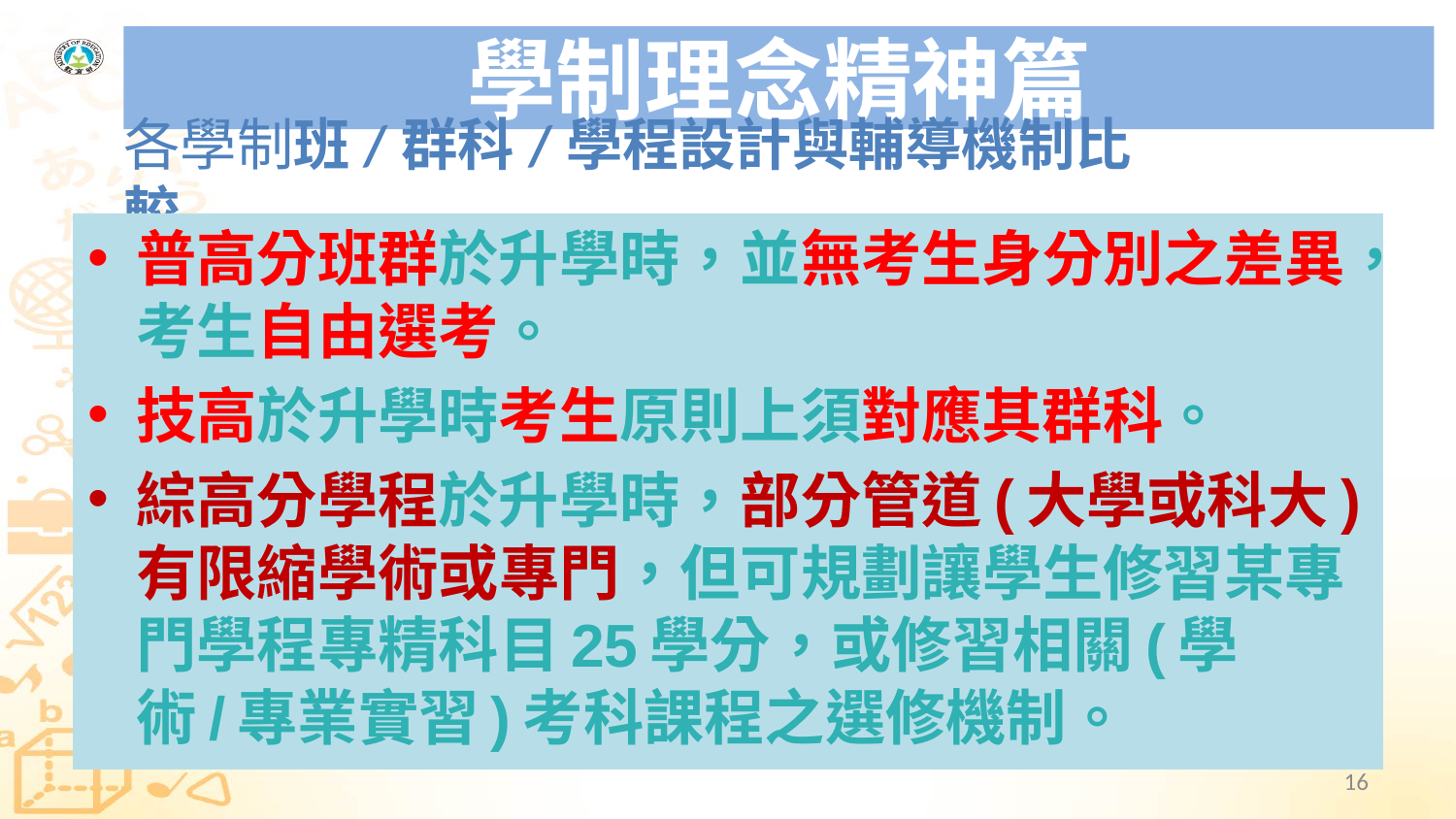

# 學制理念精神篇
各學制班/群科/學程設計與輔導機制比較
普高分班群於升學時，並無考生身分別之差異，考生自由選考。
技高於升學時考生原則上須對應其群科。
綜高分學程於升學時，部分管道(大學或科大)有限縮學術或專門，但可規劃讓學生修習某專門學程專精科目25學分，或修習相關(學術/專業實習)考科課程之選修機制。

16